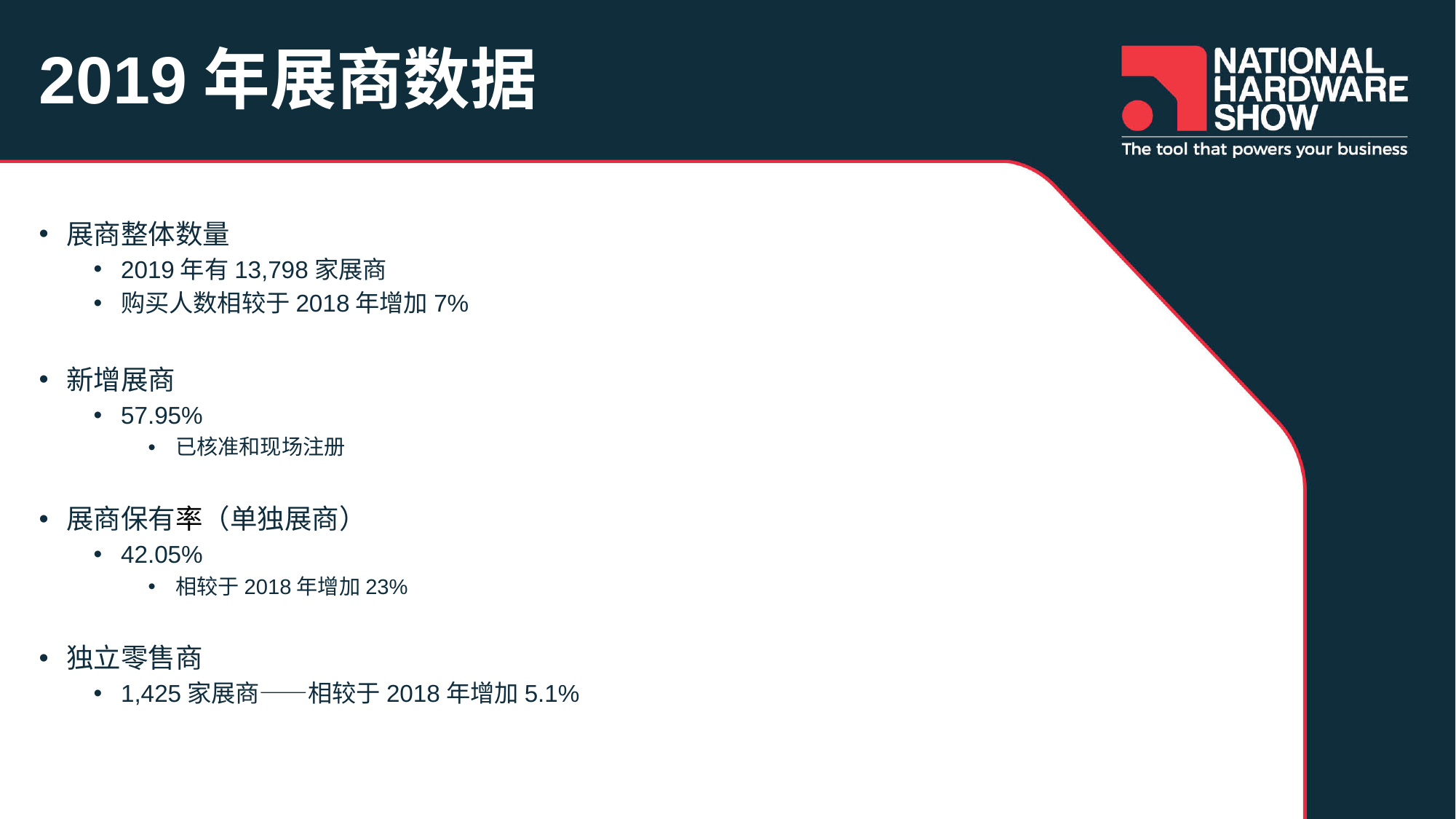

# 2019年展商数据

展商整体数量
2019年有13,798家展商
购买人数相较于2018年增加7%

新增展商
57.95%
已核准和现场注册

展商保有率（单独展商）
42.05%
相较于2018年增加23%

独立零售商
1,425家展商——相较于2018年增加5.1%